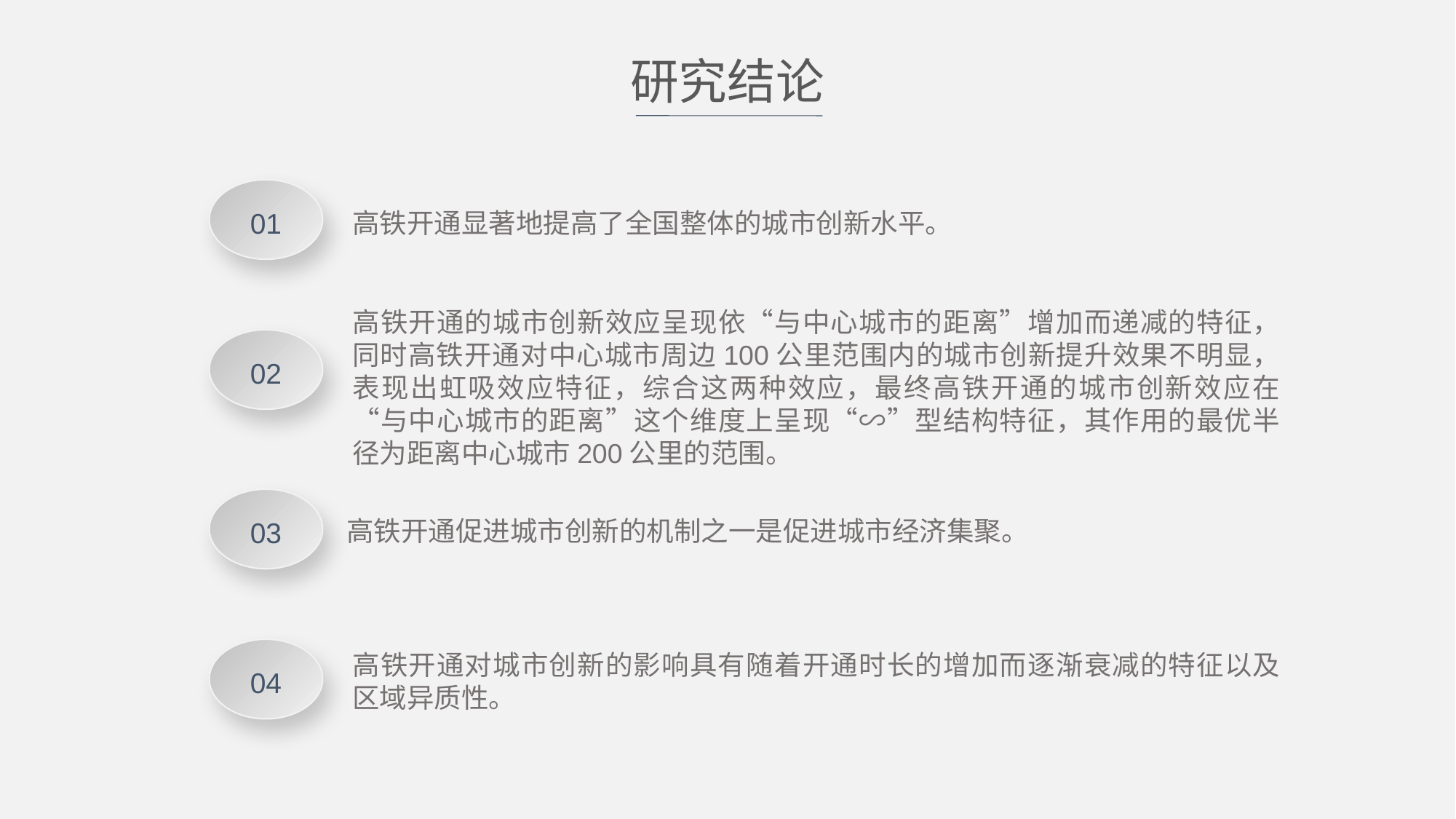

研究结论
01
高铁开通显著地提高了全国整体的城市创新水平。
高铁开通的城市创新效应呈现依“与中心城市的距离”增加而递减的特征，同时高铁开通对中心城市周边100公里范围内的城市创新提升效果不明显，表现出虹吸效应特征，综合这两种效应，最终高铁开通的城市创新效应在“与中心城市的距离”这个维度上呈现“∽”型结构特征，其作用的最优半径为距离中心城市200公里的范围。
02
03
高铁开通促进城市创新的机制之一是促进城市经济集聚。
04
高铁开通对城市创新的影响具有随着开通时长的增加而逐渐衰减的特征以及区域异质性。